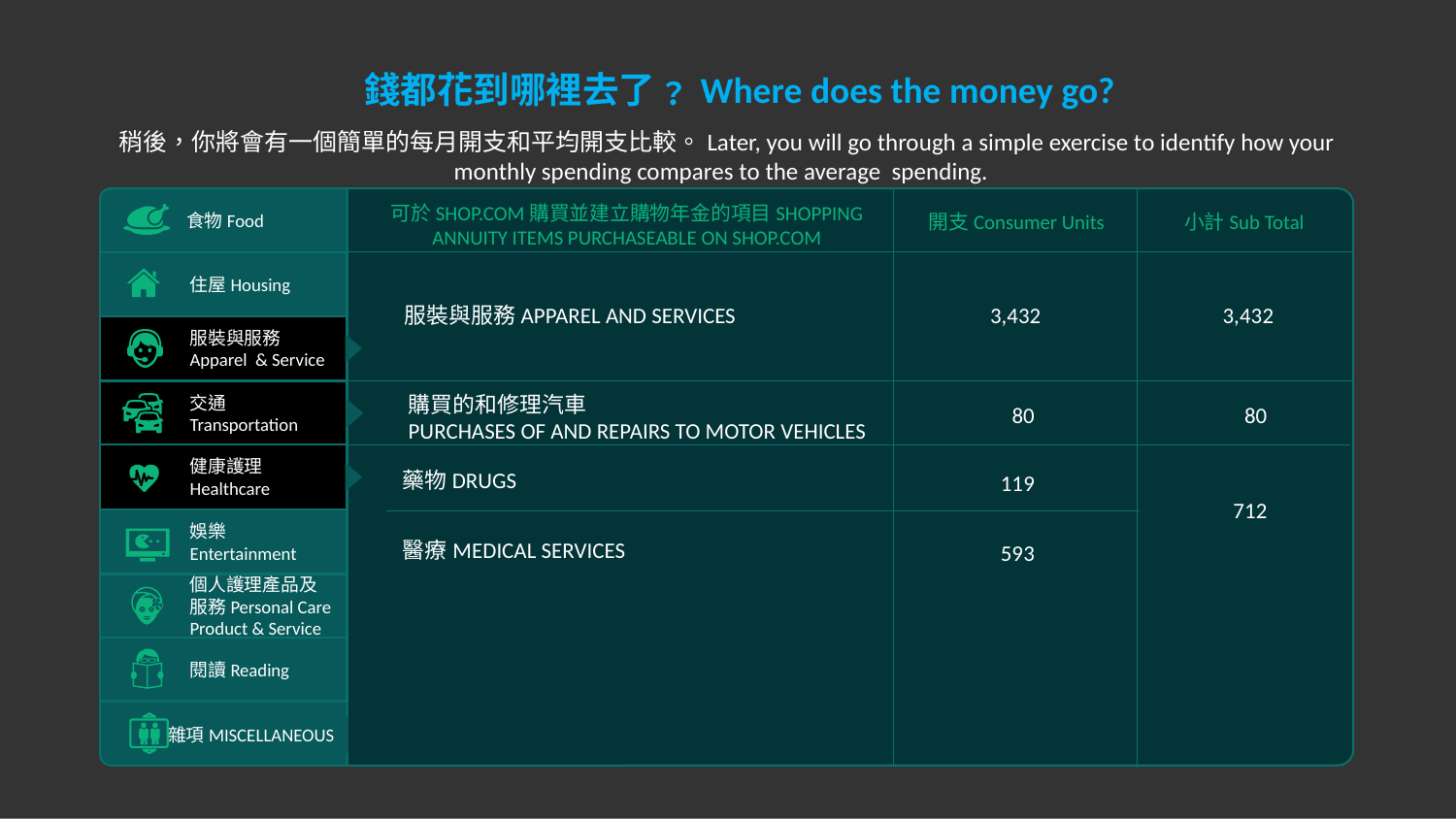

錢都花到哪裡去了﹖Where does the money go?
稍後，你將會有一個簡單的每月開支和平均開支比較。Later, you will go through a simple exercise to identify how your monthly spending compares to the average  spending.
食物Food

可於SHOP.COM購買並建立購物年金的項目SHOPPING ANNUITY ITEMS PURCHASEABLE ON SHOP.COM
開支Consumer Units
小計Sub Total
住屋Housing

服裝與服務APPAREL AND SERVICES
3,432
3,432
服裝與服務Apparel  & Service

交通Transportation

購買的和修理汽車
Purchases of and repairs to motor vehicles
80
80

健康護理Healthcare

藥物Drugs
119

712
娛樂Entertainment

醫療Medical Services
593
個人護理產品及服務Personal Care Product & Service

閱讀Reading

雜項MISCELLANEOUS